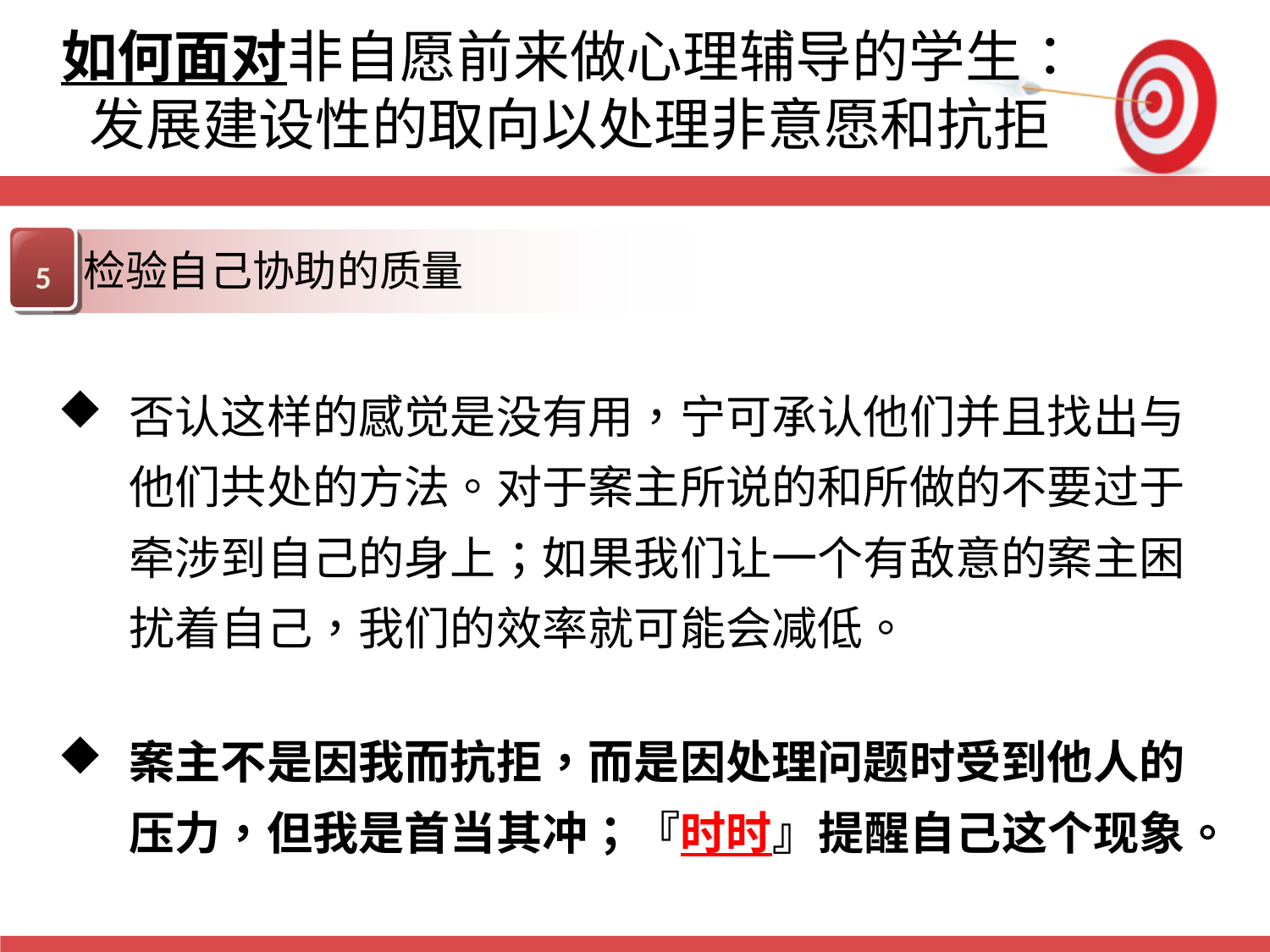

# 如何面对非自愿前来做心理辅导的学生： 发展建设性的取向以处理非意愿和抗拒

检验自己协助的质量
5
否认这样的感觉是没有用，宁可承认他们并且找出与他们共处的方法。对于案主所说的和所做的不要过于牵涉到自己的身上；如果我们让一个有敌意的案主困扰着自己，我们的效率就可能会减低。
案主不是因我而抗拒，而是因处理问题时受到他人的压力，但我是首当其冲；『时时』提醒自己这个现象。